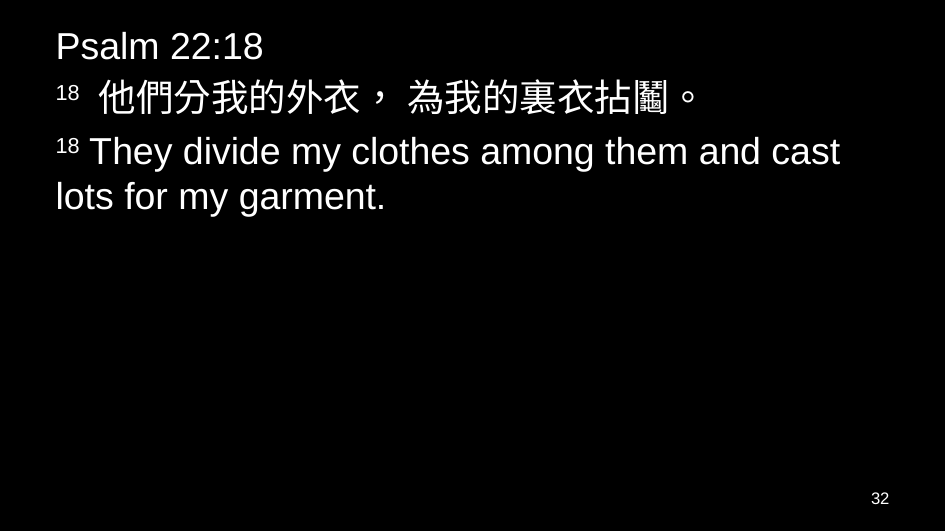

Psalm 22:18
18 他們分我的外衣， 為我的裏衣拈鬮。
18 They divide my clothes among them and cast lots for my garment.

32